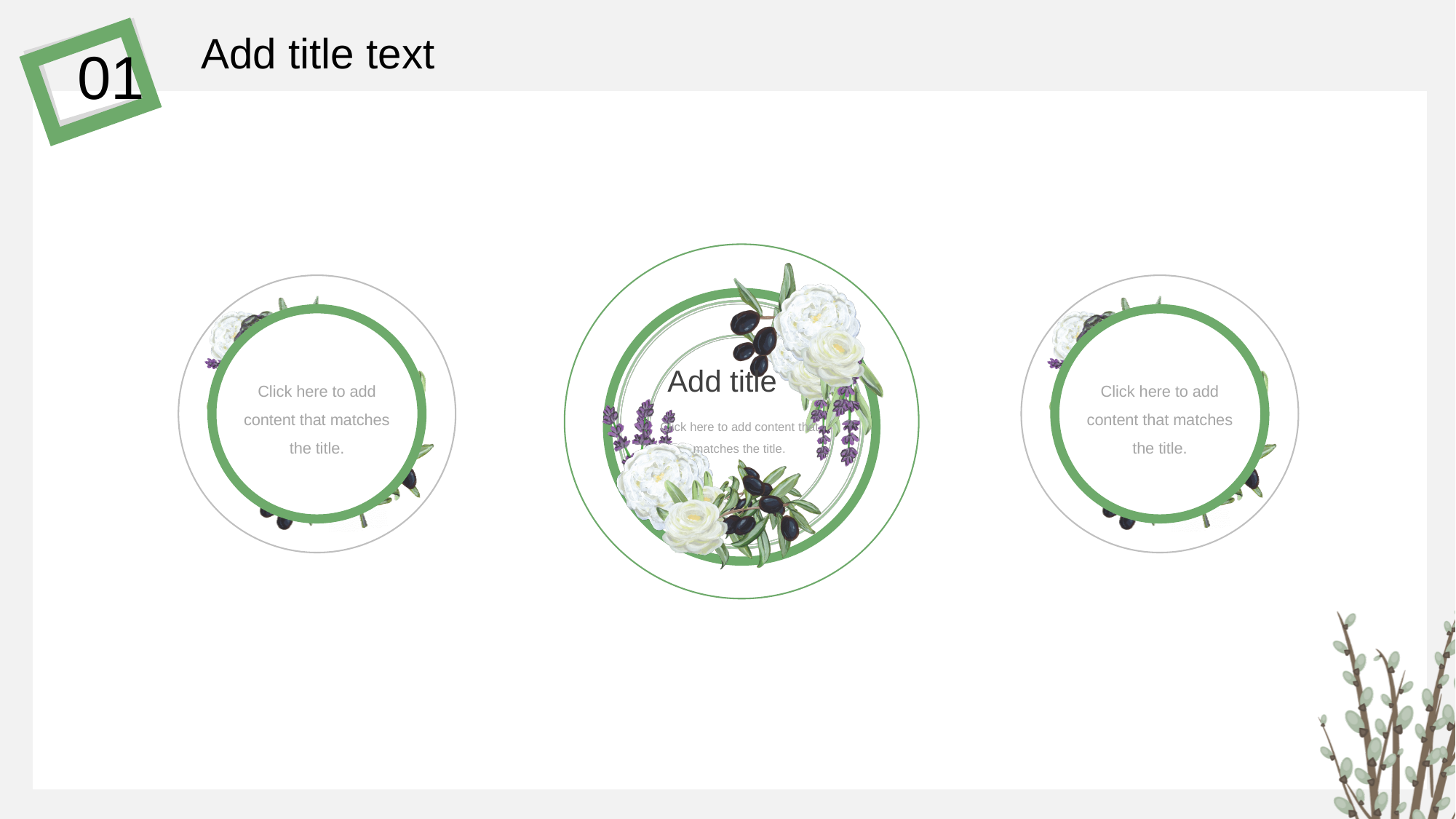

Add title text
01

Add title
Click here to add content that matches the title.
Click here to add content that matches the title.
Click here to add content that matches the title.
PPT模板 http://www.1ppt.com/moban/